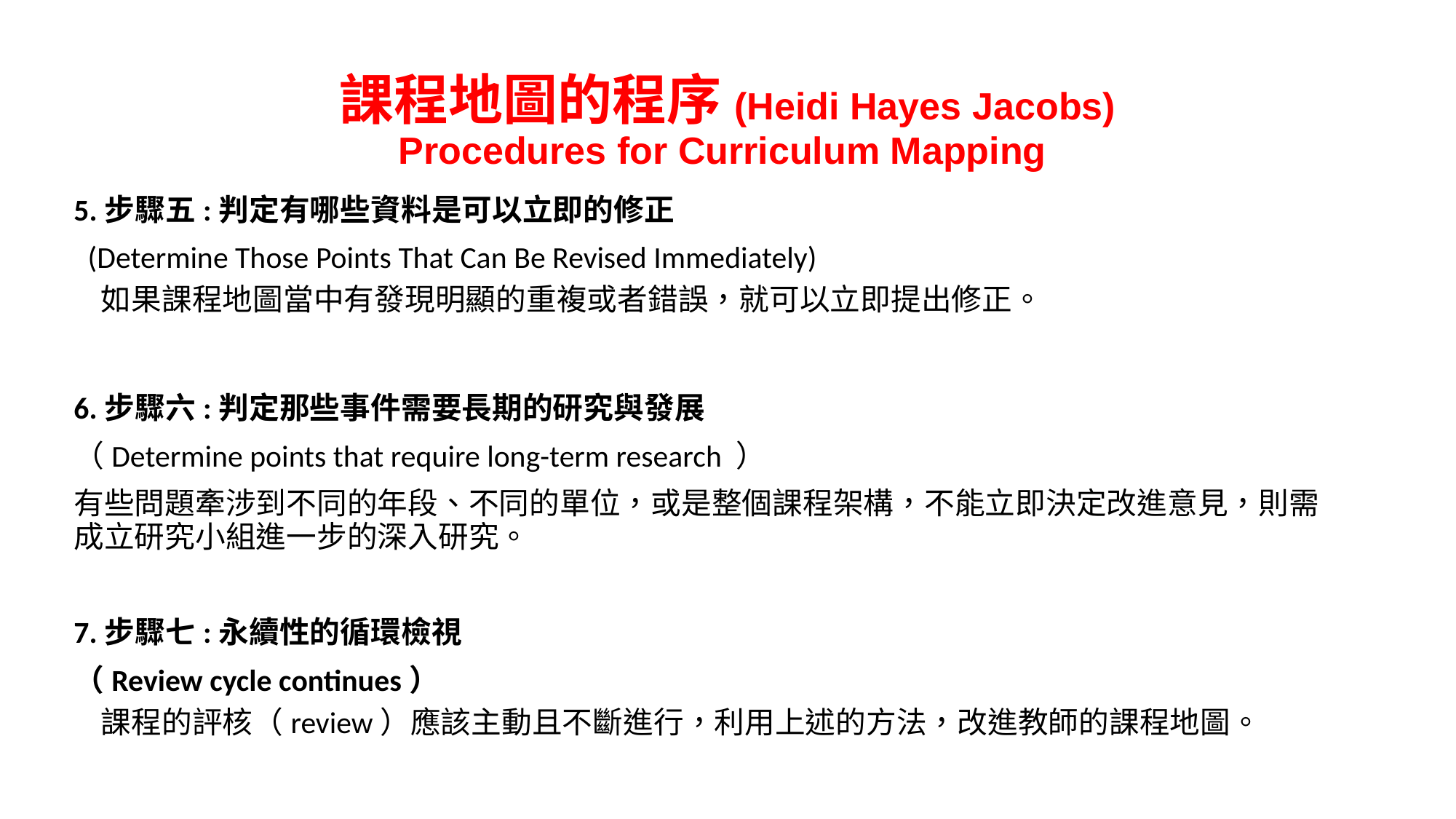

# 課程地圖的程序(Heidi Hayes Jacobs) Procedures for Curriculum Mapping
5.步驟五:判定有哪些資料是可以立即的修正
  (Determine Those Points That Can Be Revised Immediately)
如果課程地圖當中有發現明顯的重複或者錯誤，就可以立即提出修正。

6.步驟六:判定那些事件需要長期的研究與發展
（Determine points that require long-term research ）
有些問題牽涉到不同的年段、不同的單位，或是整個課程架構，不能立即決定改進意見，則需成立研究小組進一步的深入研究。

7.步驟七:永續性的循環檢視
（Review cycle continues）
課程的評核（review）應該主動且不斷進行，利用上述的方法，改進教師的課程地圖。